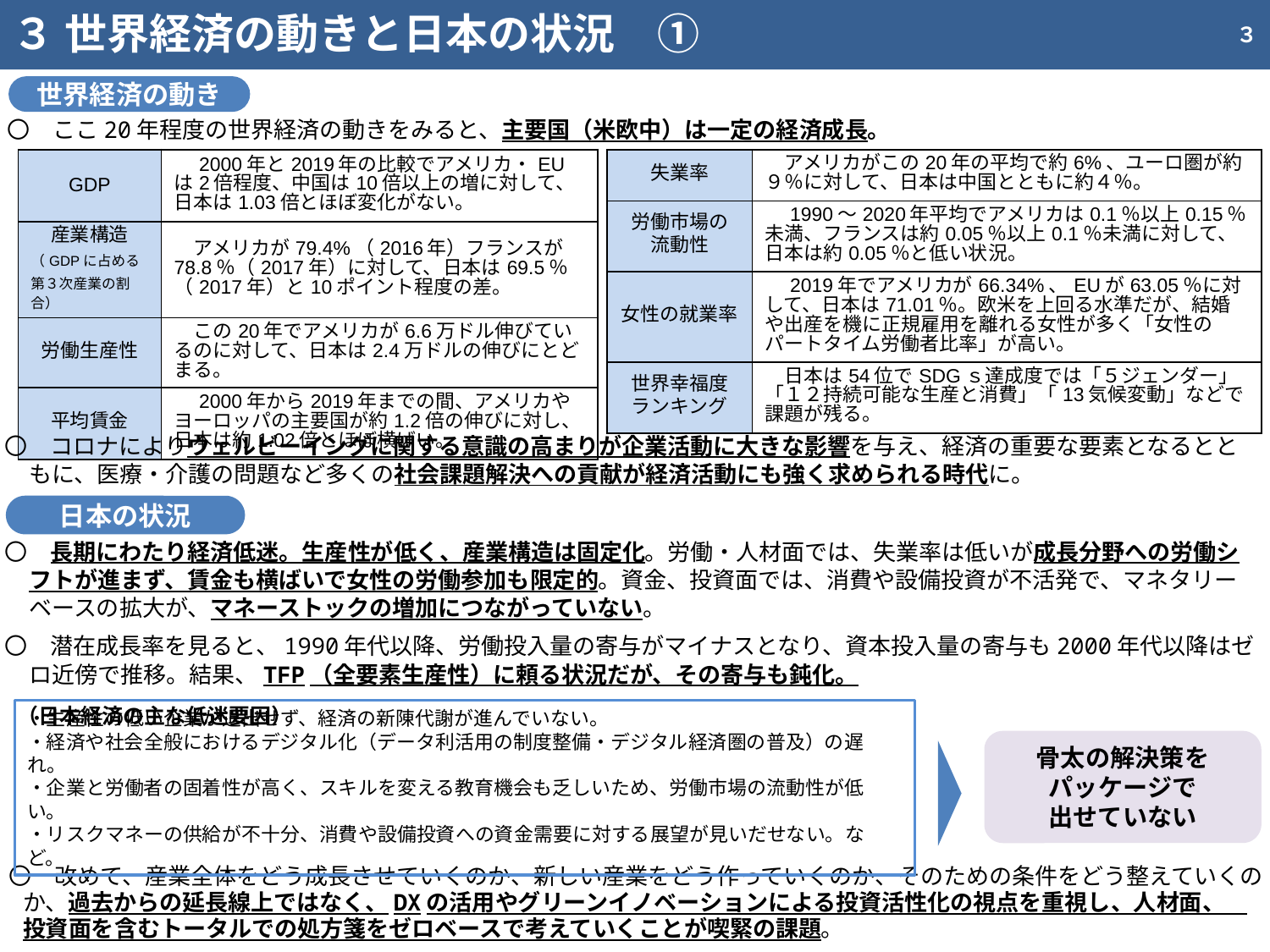

３ 世界経済の動きと日本の状況　①
３
世界経済の動き
〇　ここ20年程度の世界経済の動きをみると、主要国（米欧中）は一定の経済成長。
| GDP | 2000年と2019年の比較でアメリカ・EUは2倍程度、中国は10倍以上の増に対して、日本は1.03倍とほぼ変化がない。 |
| --- | --- |
| 産業構造 （GDPに占める 第３次産業の割合） | アメリカが79.4%（2016年）フランスが78.8％（2017年）に対して、日本は69.5％（2017年）と10ポイント程度の差。 |
| 労働生産性 | この20年でアメリカが6.6万ドル伸びているのに対して、日本は2.4万ドルの伸びにとどまる。 |
| 平均賃金 | 2000年から2019年までの間、アメリカやヨーロッパの主要国が約1.2倍の伸びに対し、日本は約1.02倍とほぼ横ばい。 |
| 失業率 | アメリカがこの20年の平均で約6%、ユーロ圏が約９％に対して、日本は中国とともに約４％。 |
| --- | --- |
| 労働市場の 流動性 | 1990～2020年平均でアメリカは0.1％以上0.15％未満、フランスは約0.05％以上0.1％未満に対して、日本は約0.05％と低い状況。 |
| 女性の就業率 | 2019年でアメリカが66.34%、EUが63.05％に対して、日本は71.01％。欧米を上回る水準だが、結婚や出産を機に正規雇用を離れる女性が多く「女性のパートタイム労働者比率」が高い。 |
| 世界幸福度 ランキング | 日本は54位でSDGｓ達成度では「５ジェンダー」「１２持続可能な生産と消費」「13気候変動」などで課題が残る。 |
〇　コロナによりウェルビーイングに関する意識の高まりが企業活動に大きな影響を与え、経済の重要な要素となるとともに、医療・介護の問題など多くの社会課題解決への貢献が経済活動にも強く求められる時代に。
日本の状況
〇　長期にわたり経済低迷。生産性が低く、産業構造は固定化。労働・人材面では、失業率は低いが成長分野への労働シフトが進まず、賃金も横ばいで女性の労働参加も限定的。資金、投資面では、消費や設備投資が不活発で、マネタリーベースの拡大が、マネーストックの増加につながっていない。
〇　潜在成長率を見ると、1990年代以降、労働投入量の寄与がマイナスとなり、資本投入量の寄与も2000年代以降はゼロ近傍で推移。結果、TFP（全要素生産性）に頼る状況だが、その寄与も鈍化。
（日本経済の主な低迷要因）
骨太の解決策を
パッケージで
出せていない
・生産性の低い企業が退出せず、経済の新陳代謝が進んでいない。
・経済や社会全般におけるデジタル化（データ利活用の制度整備・デジタル経済圏の普及）の遅れ。
・企業と労働者の固着性が高く、スキルを変える教育機会も乏しいため、労働市場の流動性が低い。
・リスクマネーの供給が不十分、消費や設備投資への資金需要に対する展望が見いだせない。など。

 〇　改めて、産業全体をどう成長させていくのか、新しい産業をどう作っていくのか、そのための条件をどう整えていくのか、過去からの延長線上ではなく、DXの活用やグリーンイノベーションによる投資活性化の視点を重視し、人材面、　投資面を含むトータルでの処方箋をゼロベースで考えていくことが喫緊の課題。